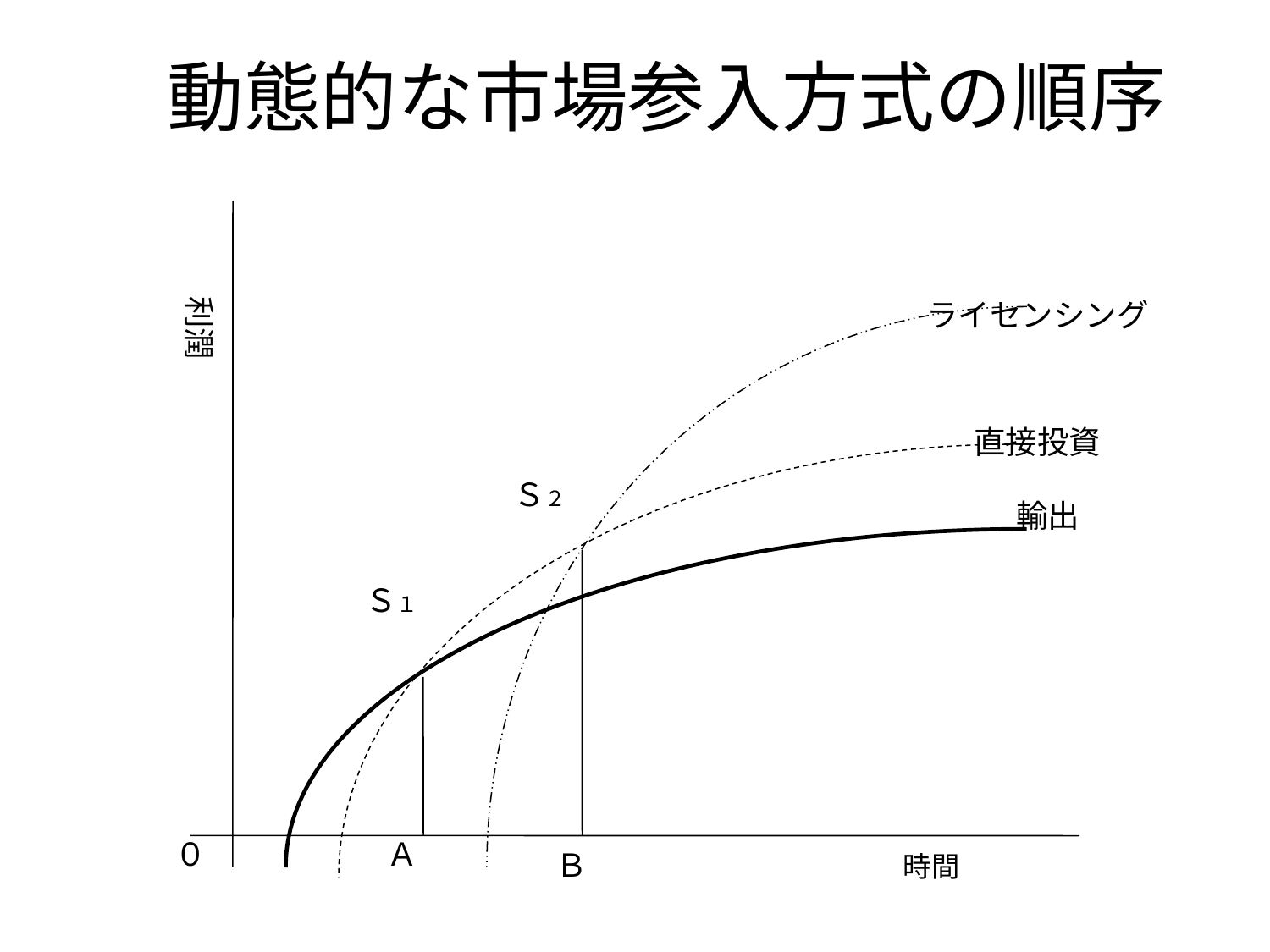

# 動態的な市場参入方式の順序

ライセンシング
利潤

直接投資

Ｓ２
輸出

Ｓ１

０
Ａ

Ｂ
時間